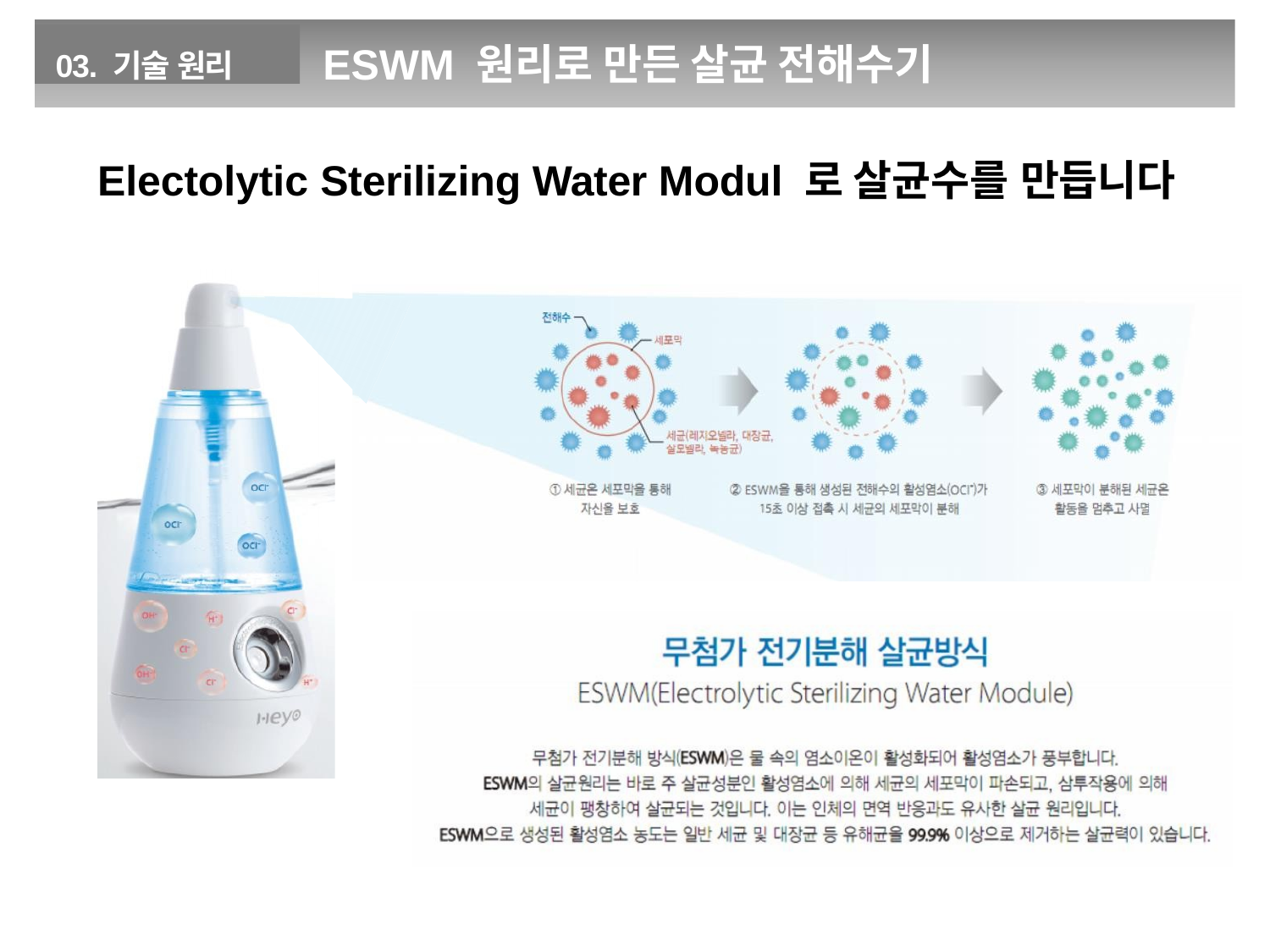

03. 기술 원리
# ESWM 원리로 만든 살균 전해수기
Electolytic Sterilizing Water Modul 로 살균수를 만듭니다